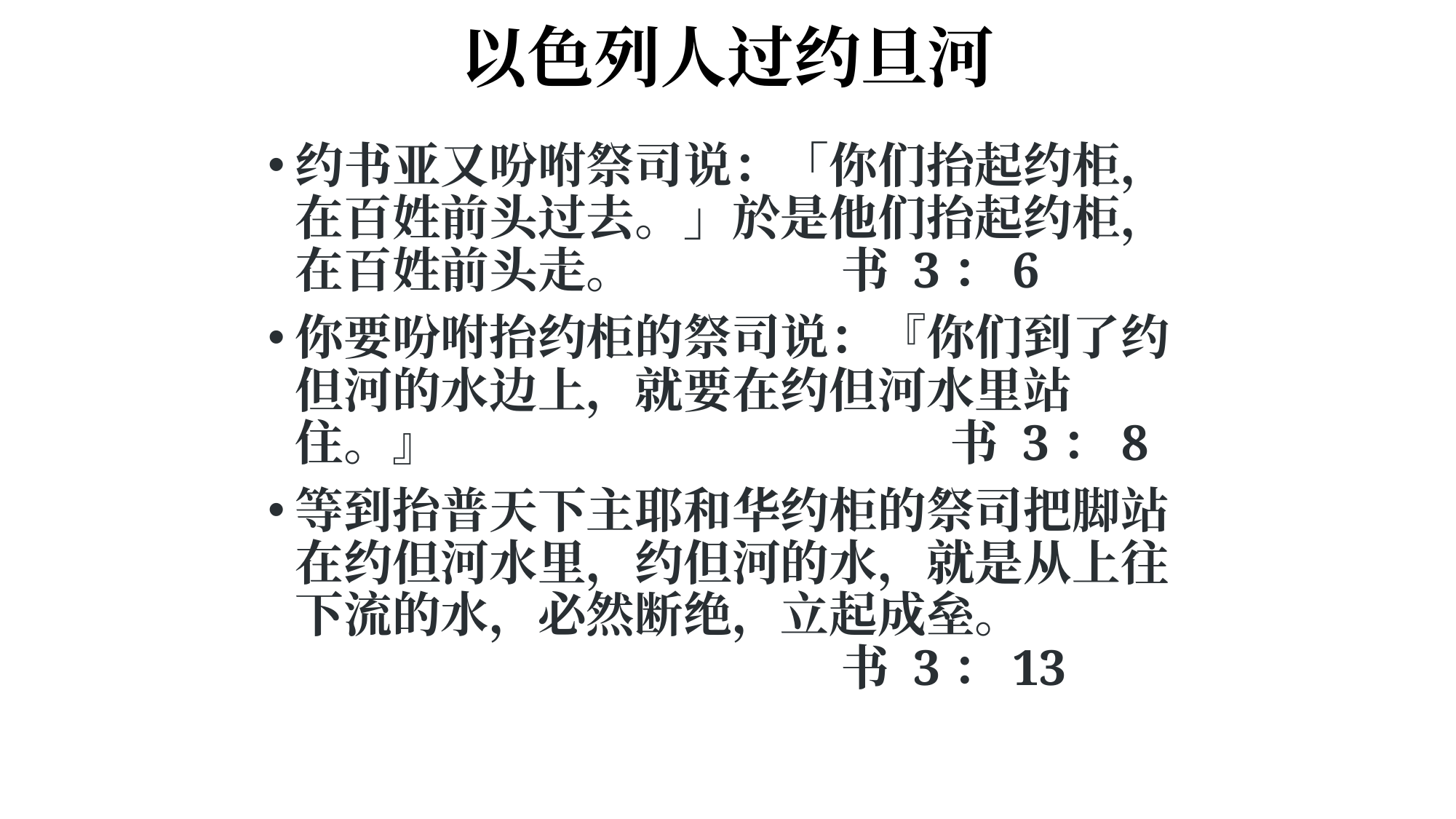

# 以色列人过约旦河
约书亚又吩咐祭司说：「你们抬起约柜，在百姓前头过去。」於是他们抬起约柜，在百姓前头走。		书 3：6
你要吩咐抬约柜的祭司说：『你们到了约但河的水边上，就要在约但河水里站住。』					书 3：8
等到抬普天下主耶和华约柜的祭司把脚站在约但河水里，约但河的水，就是从上往下流的水，必然断绝，立起成垒。							书 3：13